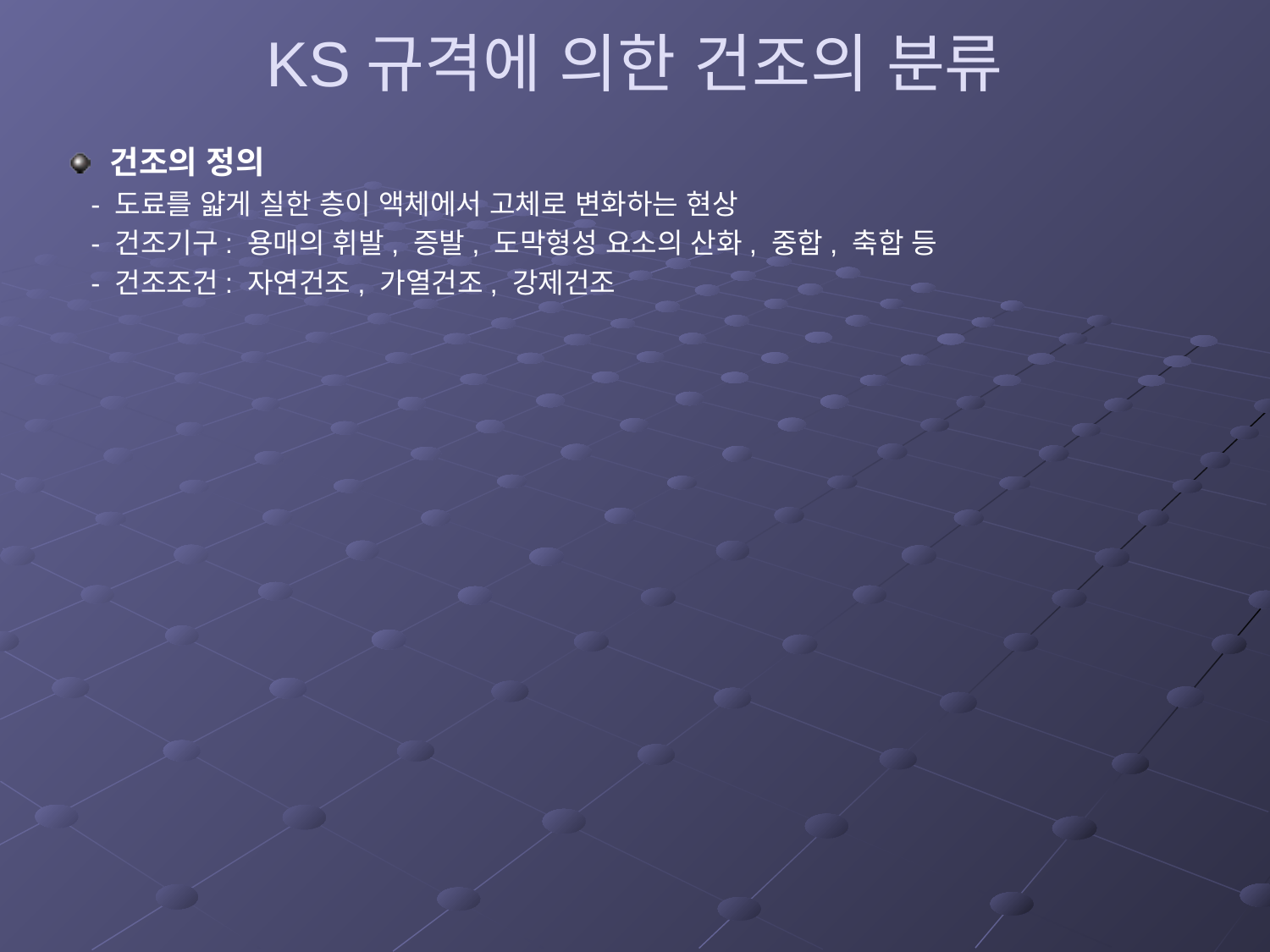

# KS규격에 의한 건조의 분류
건조의 정의
   - 도료를 얇게 칠한 층이 액체에서 고체로 변화하는 현상
   - 건조기구: 용매의 휘발, 증발, 도막형성 요소의 산화, 중합, 축합 등
   - 건조조건: 자연건조, 가열건조, 강제건조